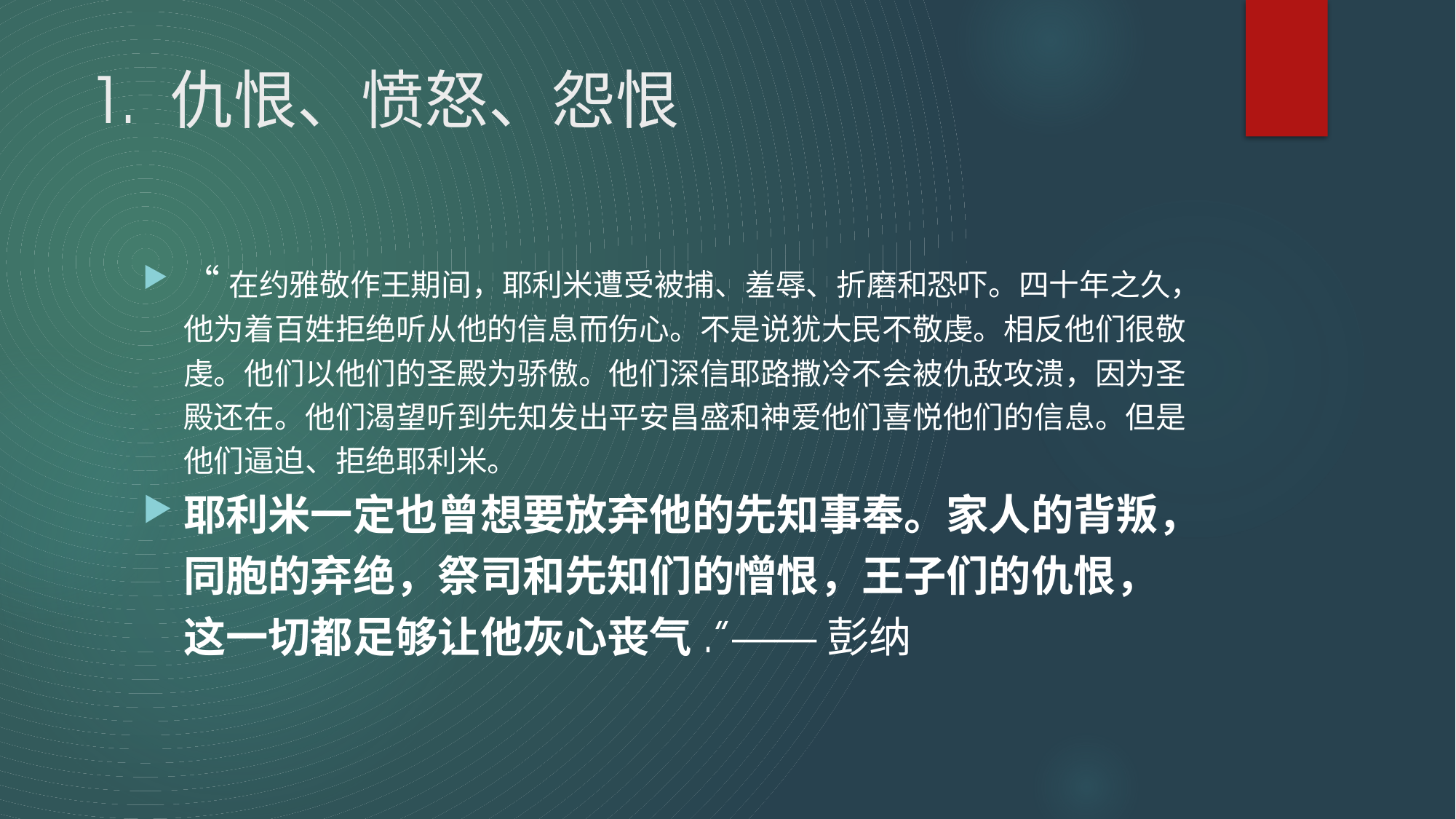

# 1. 仇恨、愤怒、怨恨
“在约雅敬作王期间，耶利米遭受被捕、羞辱、折磨和恐吓。四十年之久，他为着百姓拒绝听从他的信息而伤心。不是说犹大民不敬虔。相反他们很敬虔。他们以他们的圣殿为骄傲。他们深信耶路撒冷不会被仇敌攻溃，因为圣殿还在。他们渴望听到先知发出平安昌盛和神爱他们喜悦他们的信息。但是他们逼迫、拒绝耶利米。
耶利米一定也曾想要放弃他的先知事奉。家人的背叛，同胞的弃绝，祭司和先知们的憎恨，王子们的仇恨，这一切都足够让他灰心丧气.”——彭纳